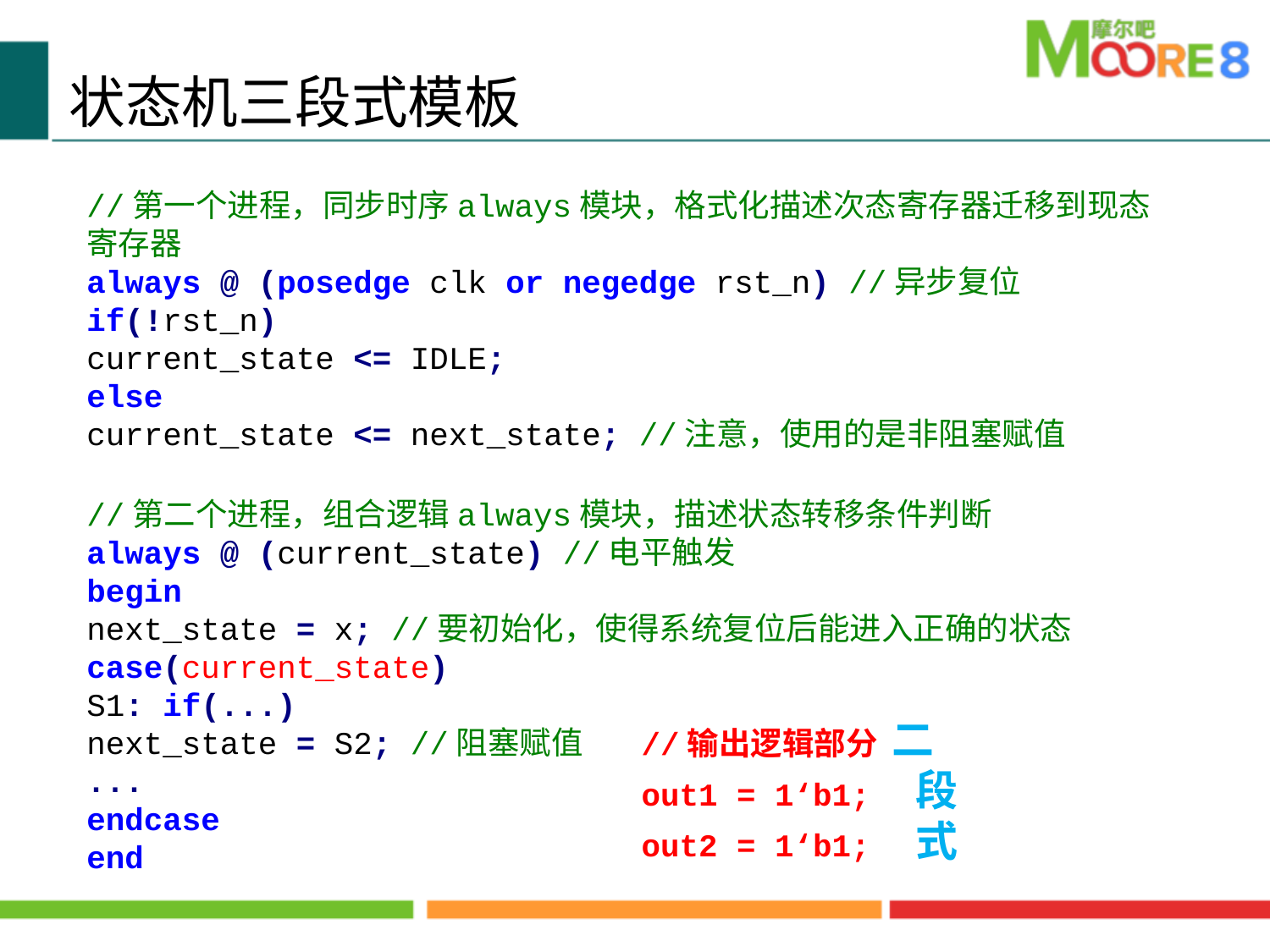

状态机三段式模板
//第一个进程，同步时序always模块，格式化描述次态寄存器迁移到现态寄存器
always @ (posedge clk or negedge rst_n) //异步复位
if(!rst_n)
current_state <= IDLE;
else
current_state <= next_state; //注意，使用的是非阻塞赋值

//第二个进程，组合逻辑always模块，描述状态转移条件判断
always @ (current_state) //电平触发
begin
next_state = x; //要初始化，使得系统复位后能进入正确的状态
case(current_state)
S1: if(...)
next_state = S2; //阻塞赋值
...
endcase
end
//输出逻辑部分  二
out1 = 1‘b1;  段
out2 = 1‘b1;  式